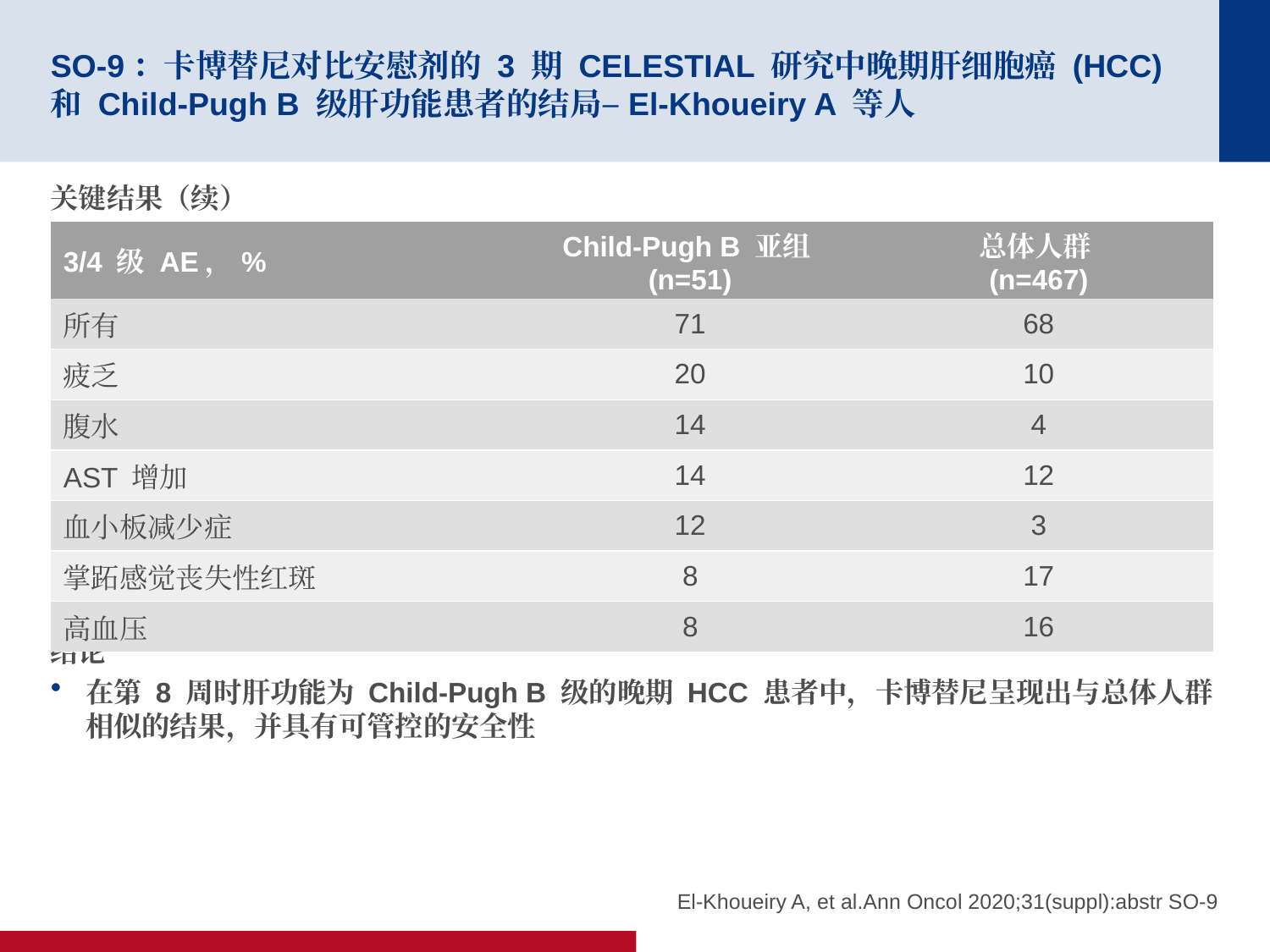

# SO-9：卡博替尼对比安慰剂的 3 期 CELESTIAL 研究中晚期肝细胞癌 (HCC) 和 Child-Pugh B 级肝功能患者的结局–El-Khoueiry A 等人
关键结果（续）
结论
在第 8 周时肝功能为 Child-Pugh B 级的晚期 HCC 患者中，卡博替尼呈现出与总体人群相似的结果，并具有可管控的安全性
| 3/4 级 AE，% | Child-Pugh B 亚组 (n=51) | 总体人群 (n=467) |
| --- | --- | --- |
| 所有 | 71 | 68 |
| 疲乏 | 20 | 10 |
| 腹水 | 14 | 4 |
| AST 增加 | 14 | 12 |
| 血小板减少症 | 12 | 3 |
| 掌跖感觉丧失性红斑 | 8 | 17 |
| 高血压 | 8 | 16 |
El-Khoueiry A, et al.Ann Oncol 2020;31(suppl):abstr SO-9